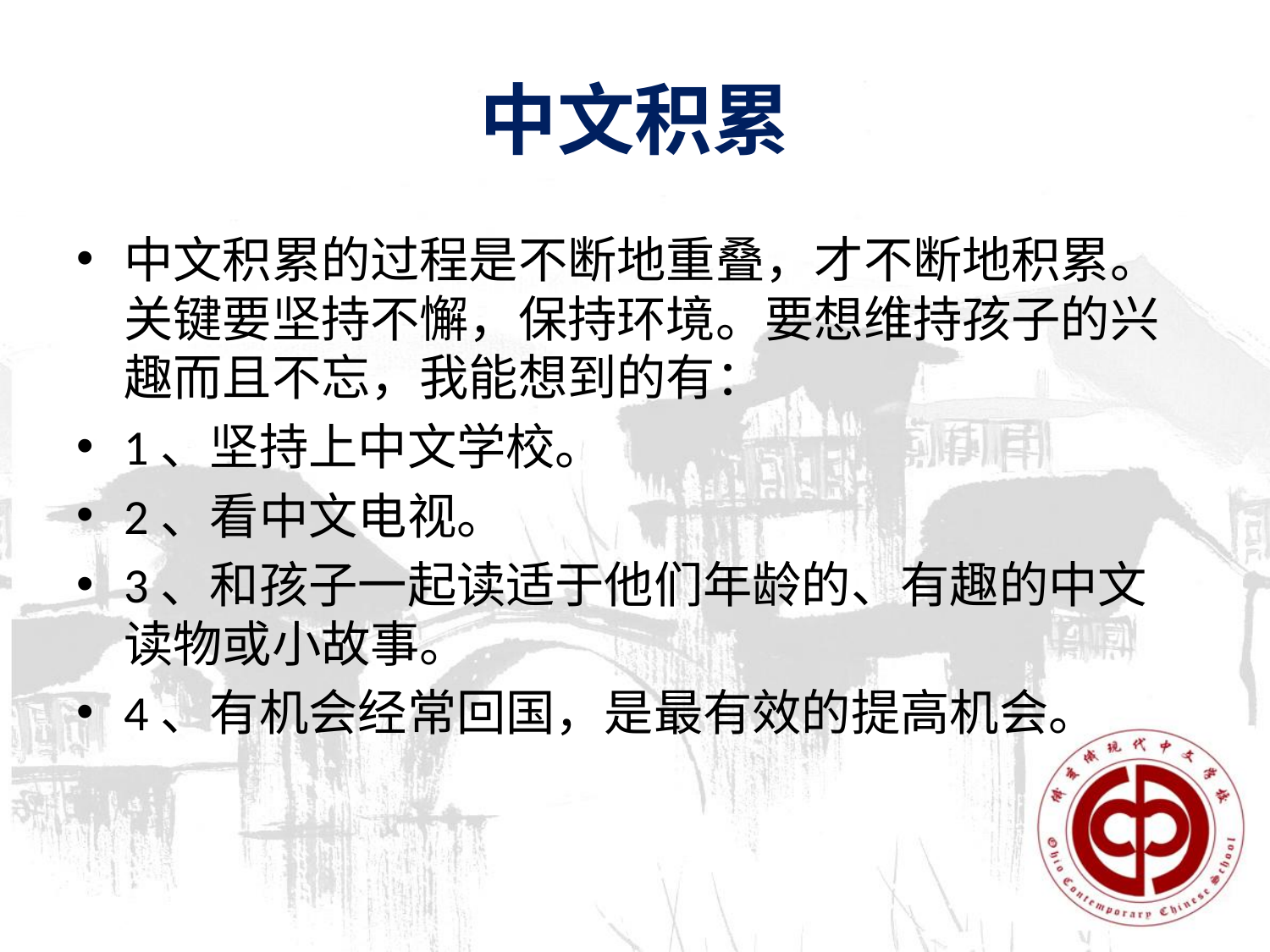

# 中文积累
中文积累的过程是不断地重叠，才不断地积累。关键要坚持不懈，保持环境。要想维持孩子的兴趣而且不忘，我能想到的有：
1、坚持上中文学校。
2、看中文电视。
3、和孩子一起读适于他们年龄的、有趣的中文读物或小故事。
4、有机会经常回国，是最有效的提高机会。